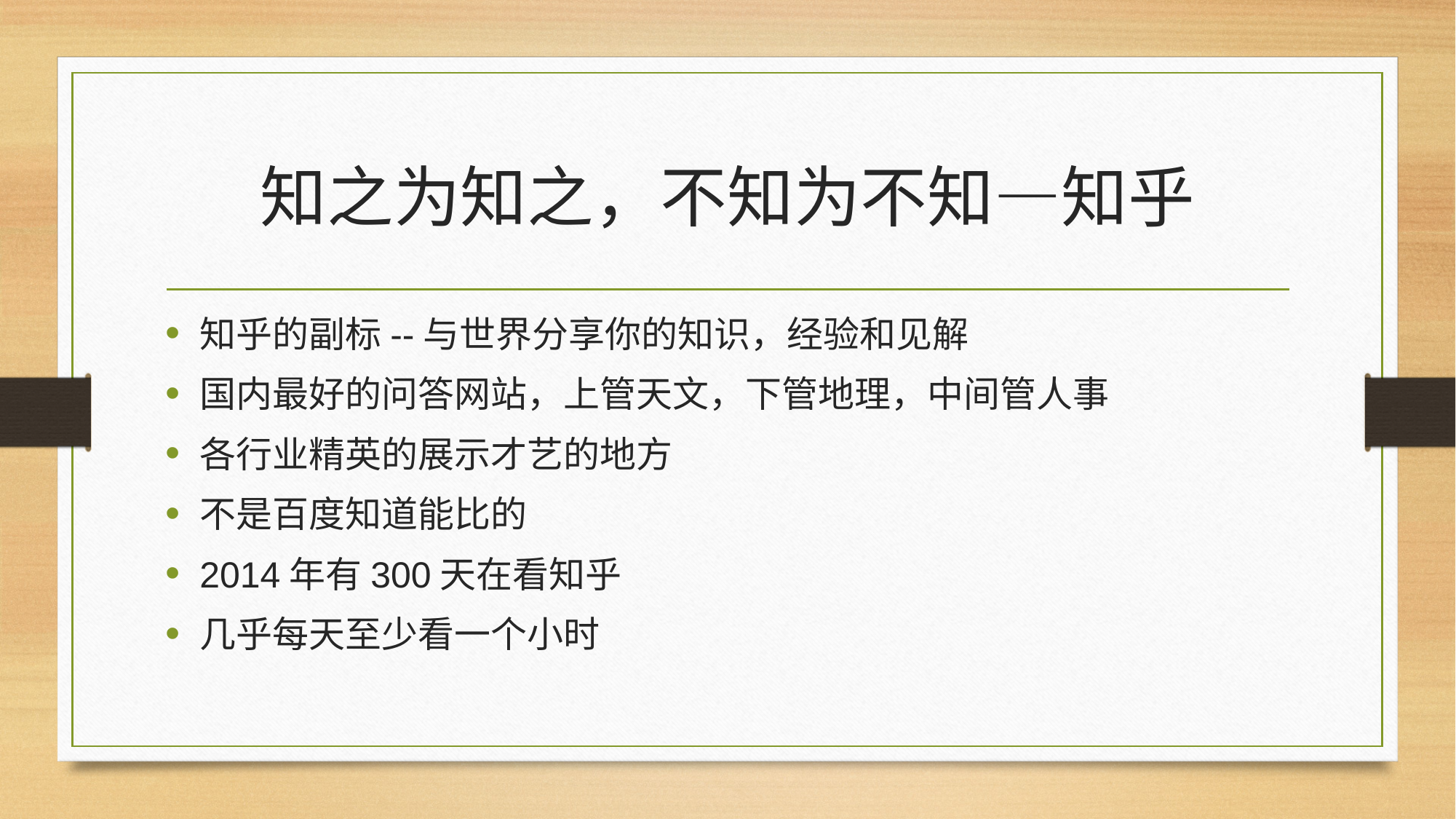

# 知之为知之，不知为不知—知乎
知乎的副标--与世界分享你的知识，经验和见解
国内最好的问答网站，上管天文，下管地理，中间管人事
各行业精英的展示才艺的地方
不是百度知道能比的
2014年有300天在看知乎
几乎每天至少看一个小时